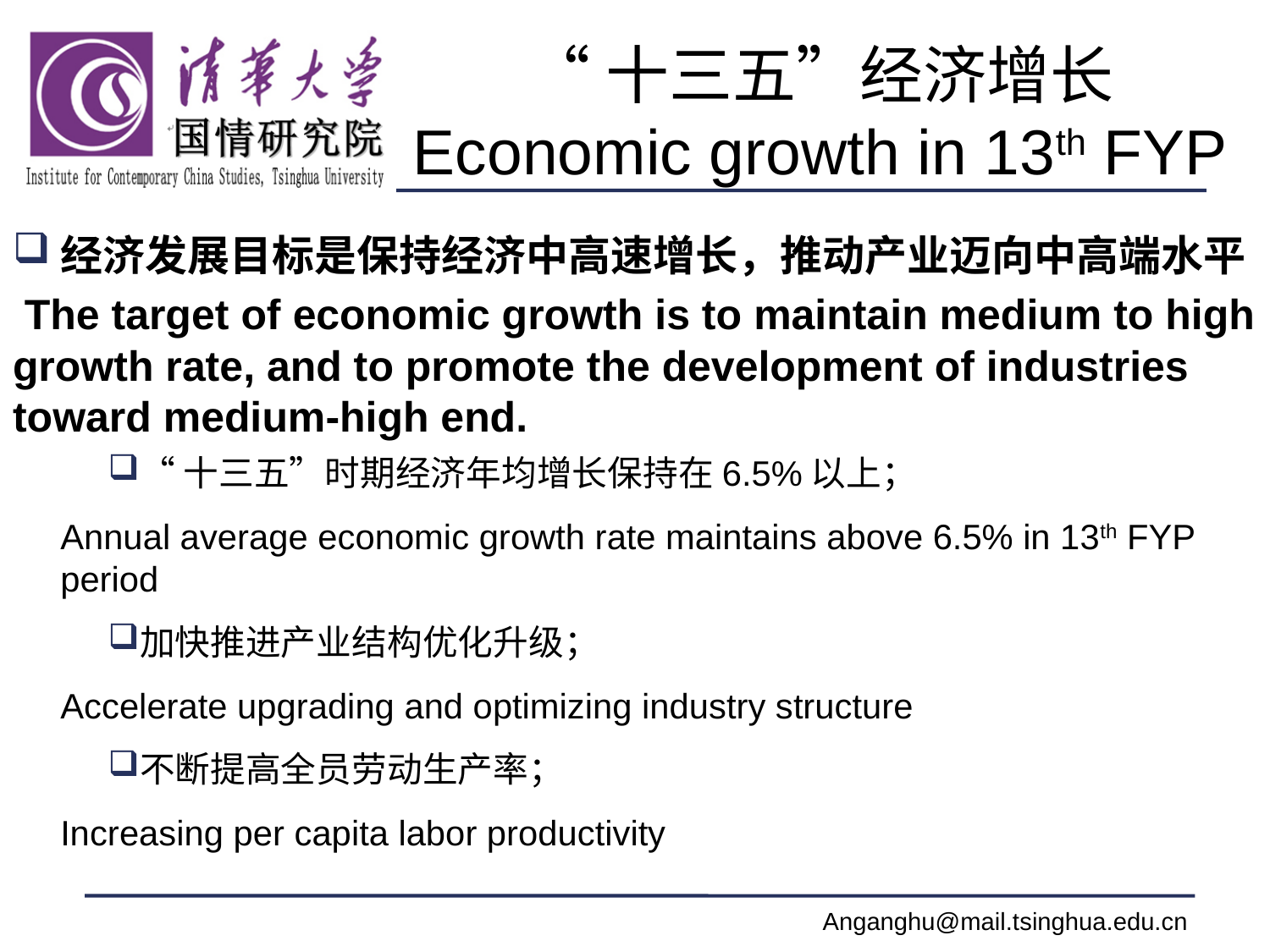

# “十三五”经济增长 Economic growth in 13th FYP
经济发展目标是保持经济中高速增长，推动产业迈向中高端水平
 The target of economic growth is to maintain medium to high growth rate, and to promote the development of industries toward medium-high end.
“十三五”时期经济年均增长保持在6.5%以上；
Annual average economic growth rate maintains above 6.5% in 13th FYP period
加快推进产业结构优化升级；
Accelerate upgrading and optimizing industry structure
不断提高全员劳动生产率；
Increasing per capita labor productivity